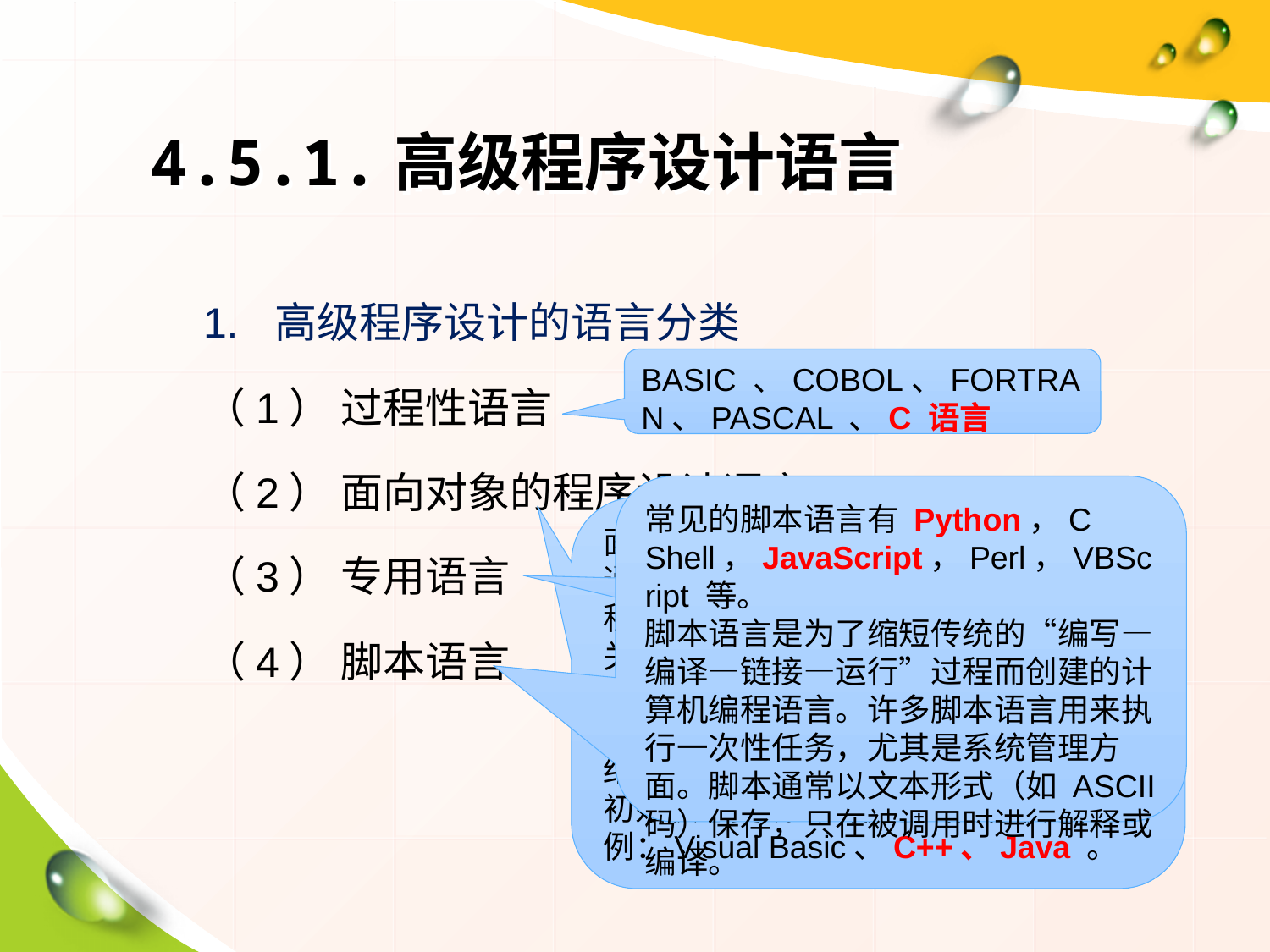

# 4.5.1.高级程序设计语言
高级程序设计的语言分类
（1） 过程性语言
（2） 面向对象的程序设计语言
（3） 专用语言
（4） 脚本语言

BASIC 、COBOL、FORTRAN、PASCAL 、C 语言
常见的脚本语言有 Python，C Shell，JavaScript，Perl，VBScript 等。
脚本语言是为了缩短传统的“编写—编译—链接—运行”过程而创建的计算机编程语言。许多脚本语言用来执行一次性任务，尤其是系统管理方面。脚本通常以文本形式（如 ASCII 码）保存，只在被调用时进行解释或编译。

面向对象的程序被看成是可以进行相互通信的若干对象的集合。设计面向对象程序就是定义对象，建立对象间的通信关系。程序中的输入即是对象间发消息（通信），而输出则是程序中的对象向显示器（或打印机）发消息（通信）的结果，程序运行的结果就是将对象集的初始状态变成终结状态（目标状态）。例：Visual Basic、C++、Java 。
LISP、Prolog、APL 、 Forth